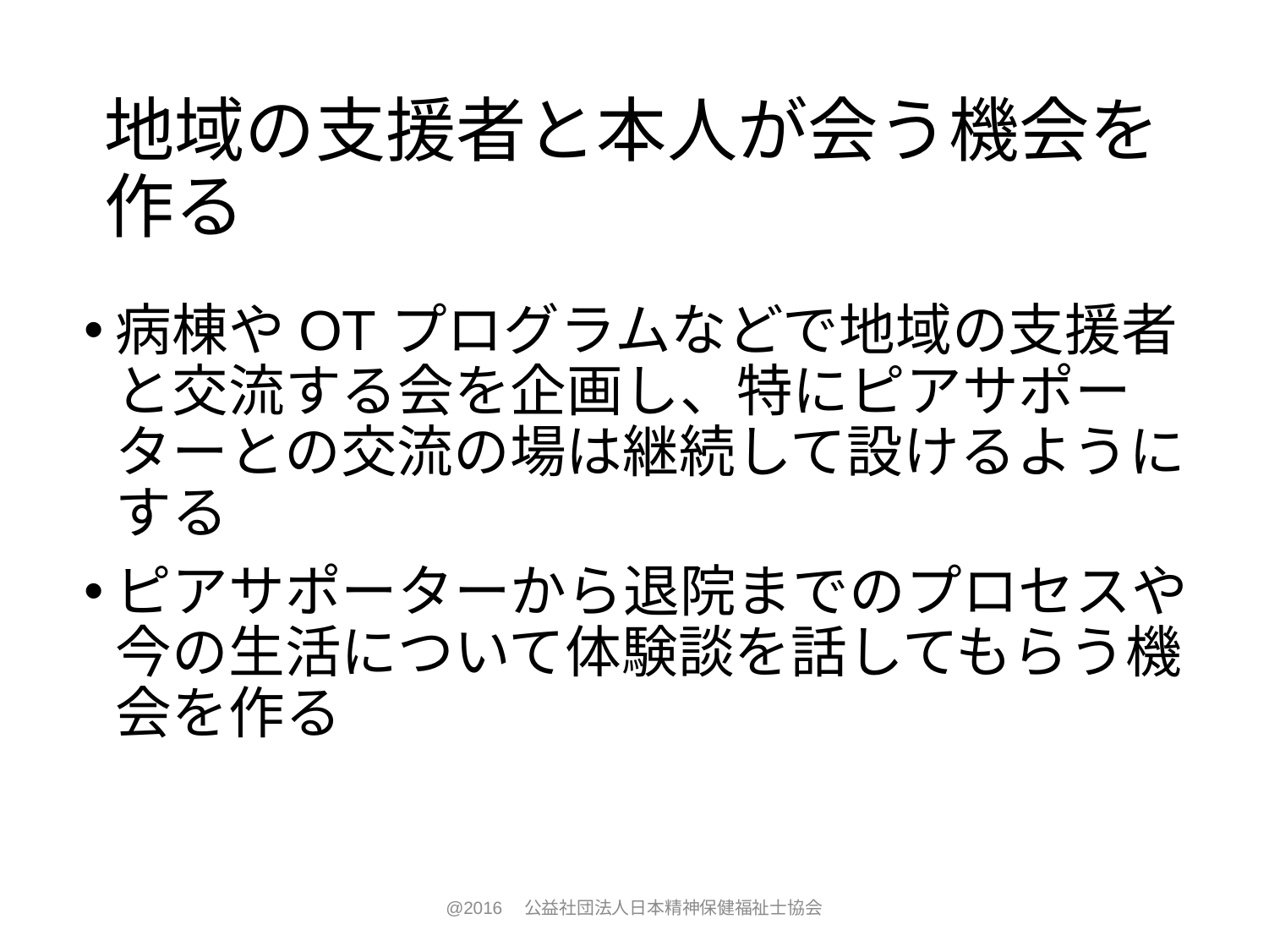

# 地域の支援者と本人が会う機会を作る
病棟やOTプログラムなどで地域の支援者と交流する会を企画し、特にピアサポーターとの交流の場は継続して設けるようにする
ピアサポーターから退院までのプロセスや今の生活について体験談を話してもらう機会を作る
@2016　公益社団法人日本精神保健福祉士協会